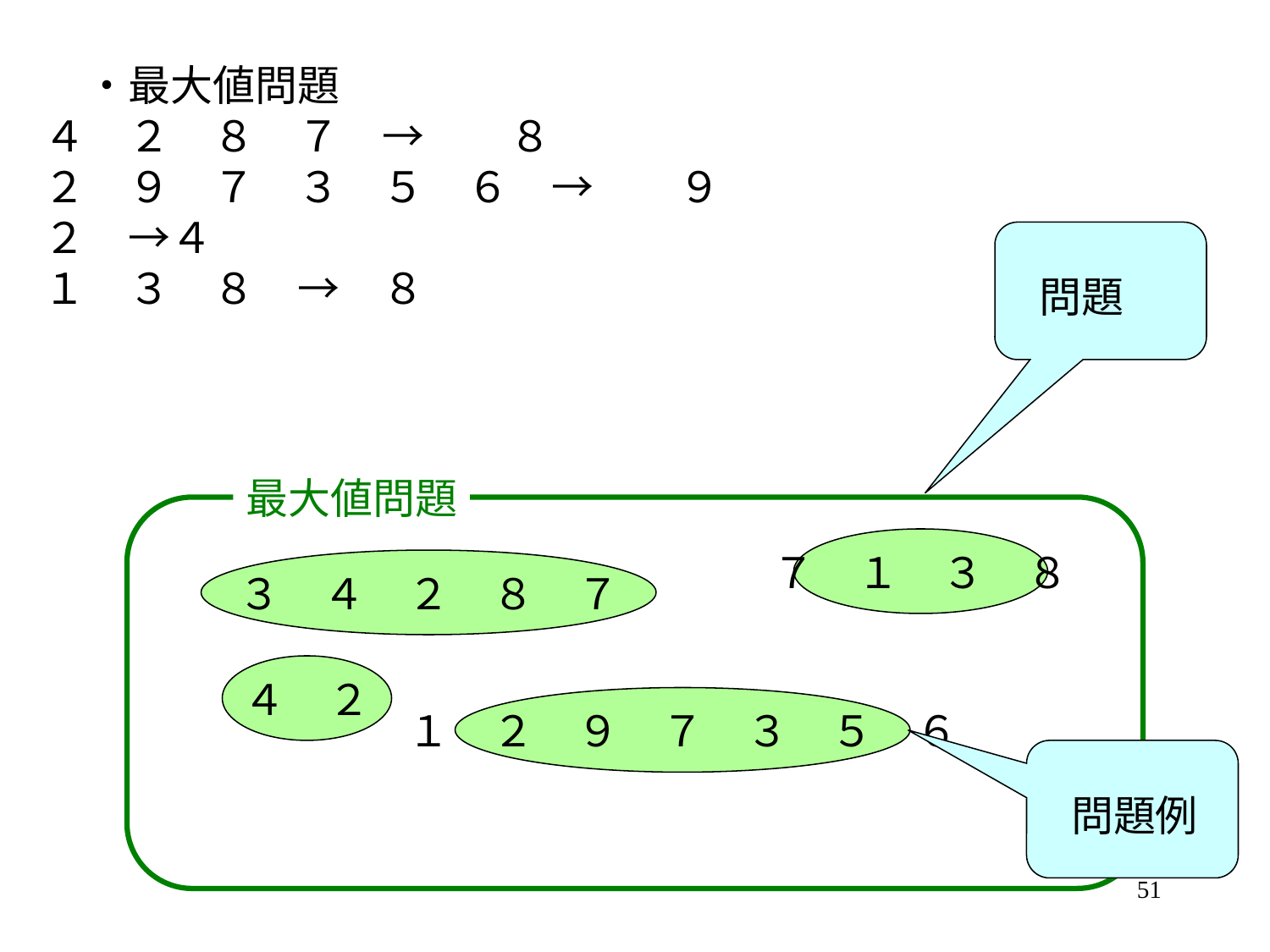

・最大値問題
３　４　２　８　７　→　　８
１　２　９　７　３　５　６　→　　９
４　２　→４
７　１　３　８　→　８

問題
最大値問題

７　１　３　８
３　４　２　８　７
４　２
１　２　９　７　３　５　６

問題例
51